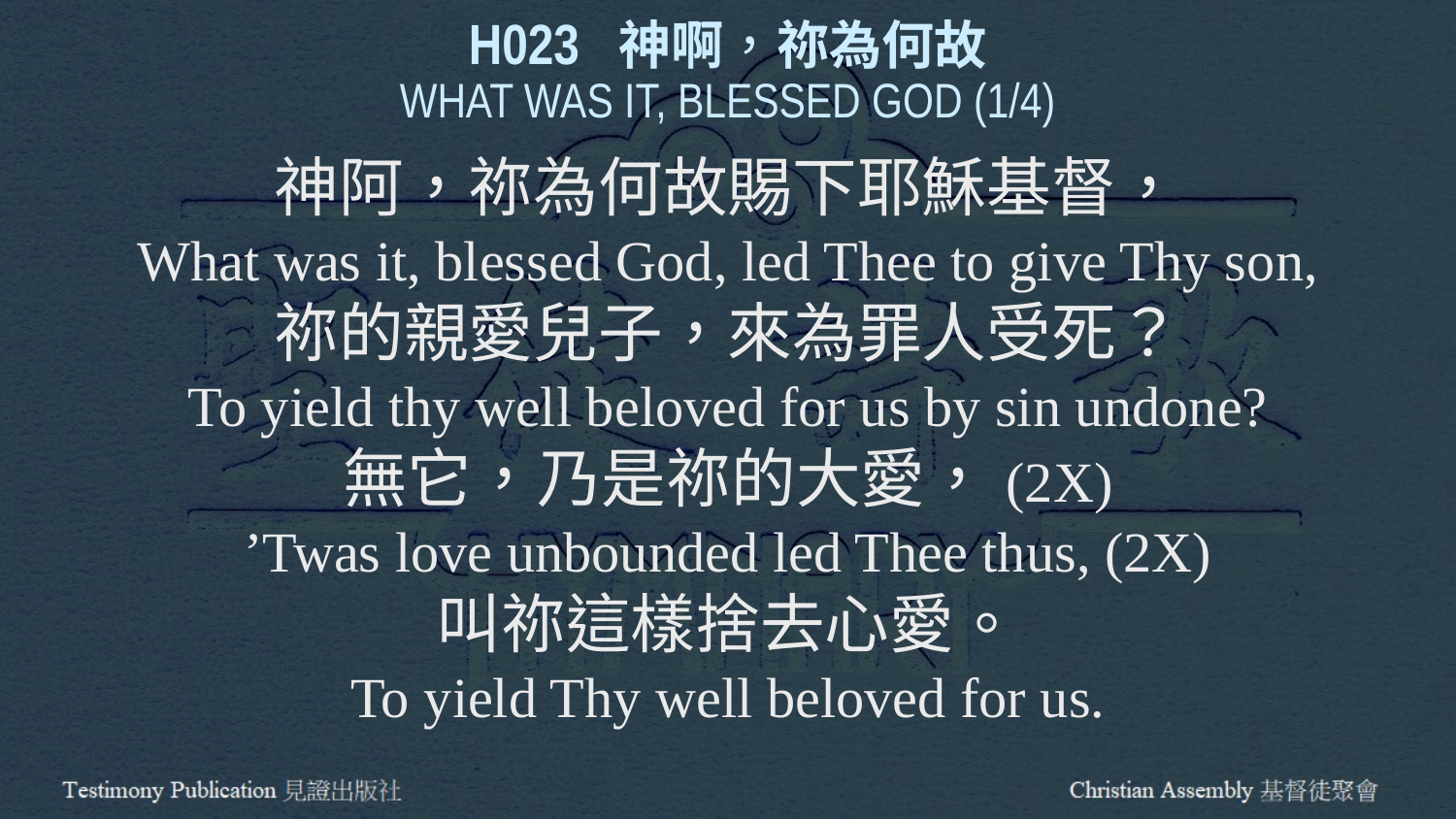

H023  神啊，祢為何故
WHAT WAS IT, BLESSED GOD (1/4)
神阿，祢為何故賜下耶穌基督，
What was it, blessed God, led Thee to give Thy son,
祢的親愛兒子，來為罪人受死？
To yield thy well beloved for us by sin undone?
無它，乃是祢的大愛，(2X)
’Twas love unbounded led Thee thus, (2X)
叫祢這樣捨去心愛。
To yield Thy well beloved for us.